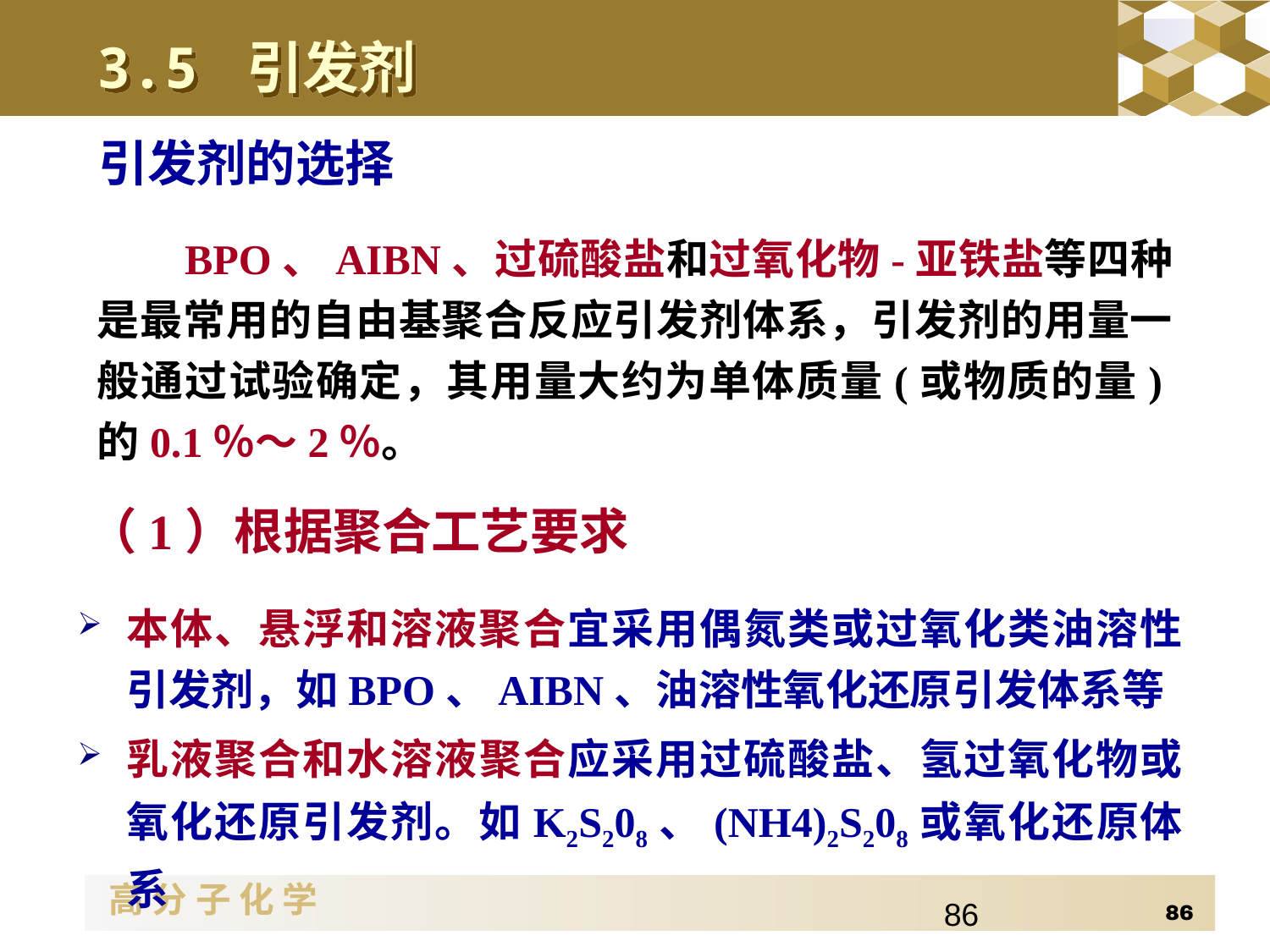

3.5 引发剂
引发剂的选择
BPO、AIBN、过硫酸盐和过氧化物-‍亚铁盐等四种是最常用的自由基聚合反应引发剂体系，引发剂的用量一般通过试验确定，其用量大约为单体质量(或物质的量)的0.1％～2％。
（1）根据聚合工艺要求
本体、悬浮和溶液聚合宜采用偶氮类或过氧化类油溶性引发剂，如BPO、AIBN、油溶性氧化还原引发体系等
乳液聚合和水溶液聚合应采用过硫酸盐、氢过氧化物或氧化还原引发剂。如K2S208、(NH4)2S208或氧化还原体系
86